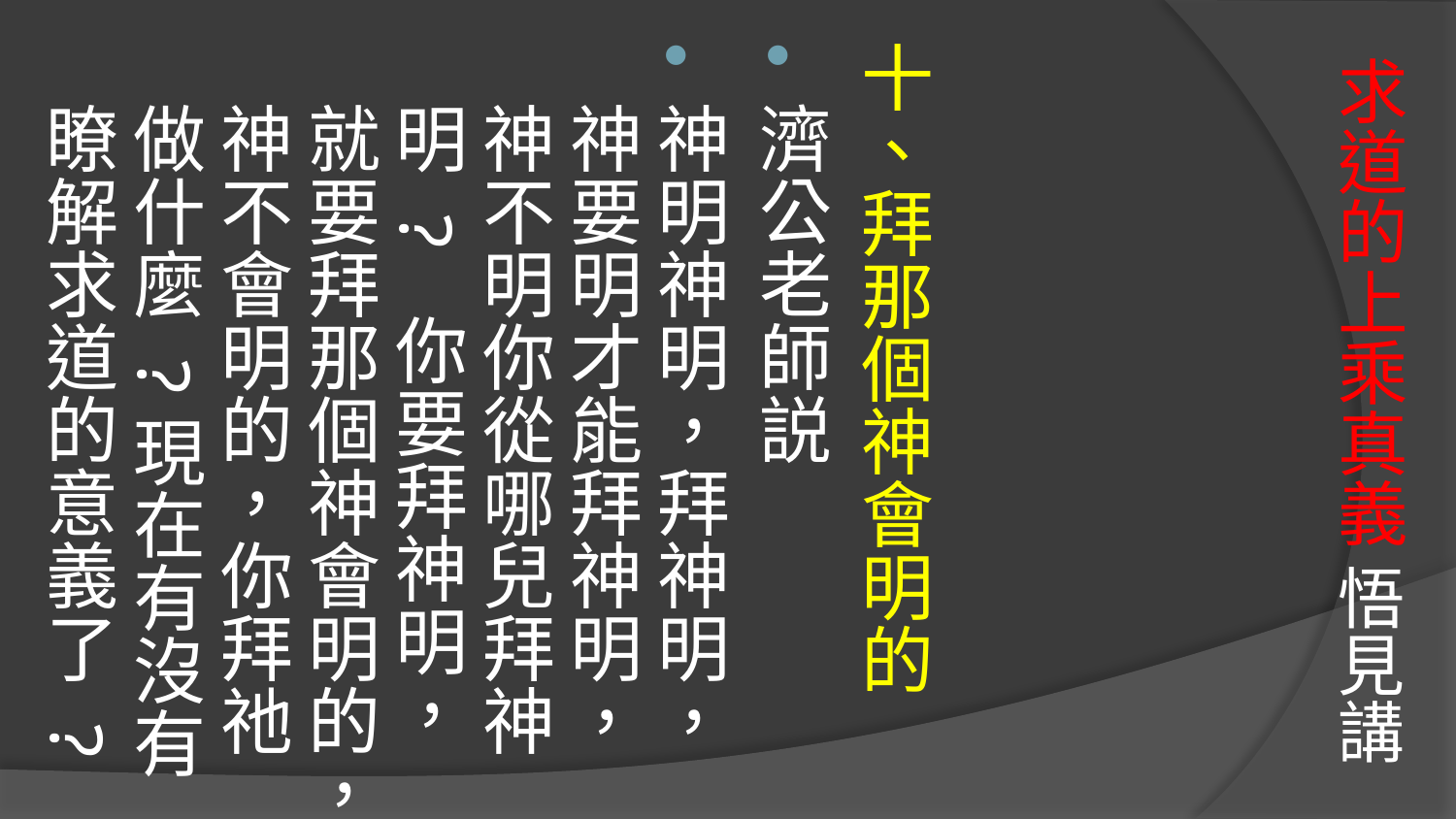

十、拜那個神會明的
濟公老師説
神明神明，拜神明，神要明才能拜神明，神不明你從哪兒拜神明 ? 你要拜神明，就要拜那個神會明的，神不會明的，你拜祂做什麼 ?現在有沒有瞭解求道的意義了 ?
# 求道的上乘真義 悟見講